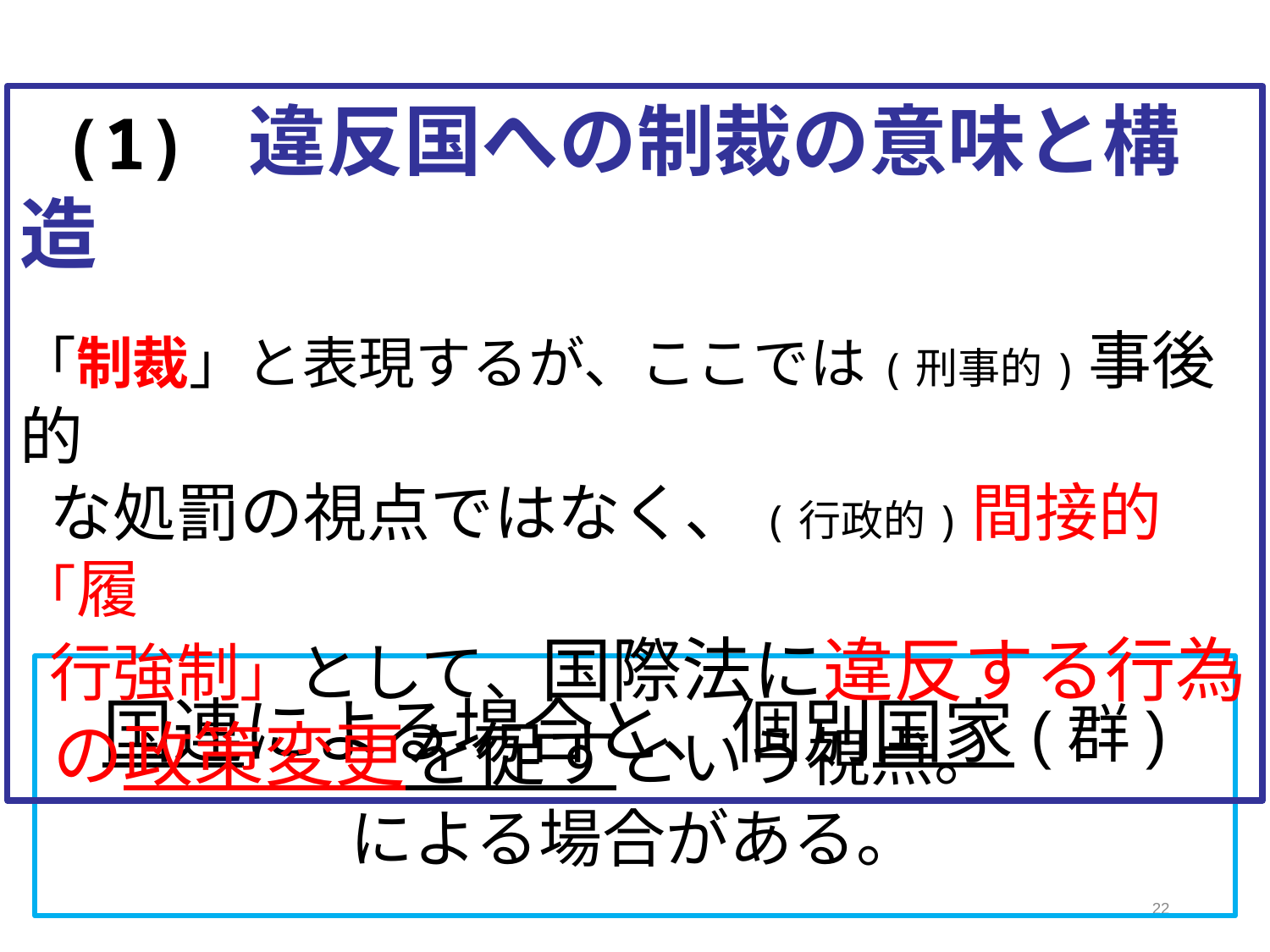

(1) 違反国への制裁の意味と構造
　
「制裁」と表現するが、ここでは(刑事的)事後的
 な処罰の視点ではなく、(行政的)間接的「履
 行強制」として、国際法に違反する行為
 の政策変更を促すという視点。
# 国連による場合と、個別国家(群) 　 による場合がある。

22